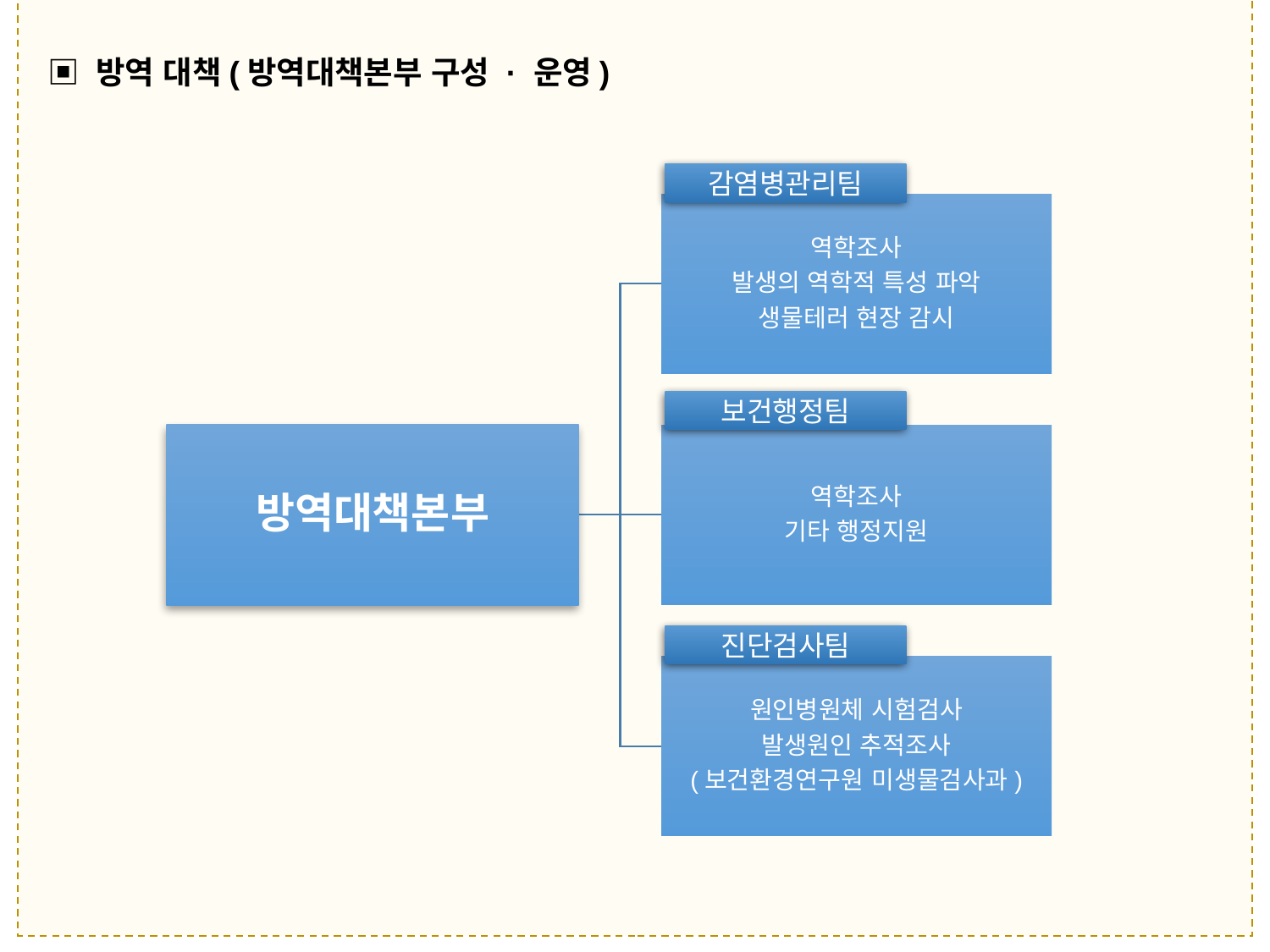

▣ 방역 대책(방역대책본부 구성 · 운영)
감염병관리팀
방역대책본부
역학조사
발생의 역학적 특성 파악
생물테러 현장 감시
역학조사
기타 행정지원
원인병원체 시험검사
발생원인 추적조사
(보건환경연구원 미생물검사과)
보건행정팀
진단검사팀